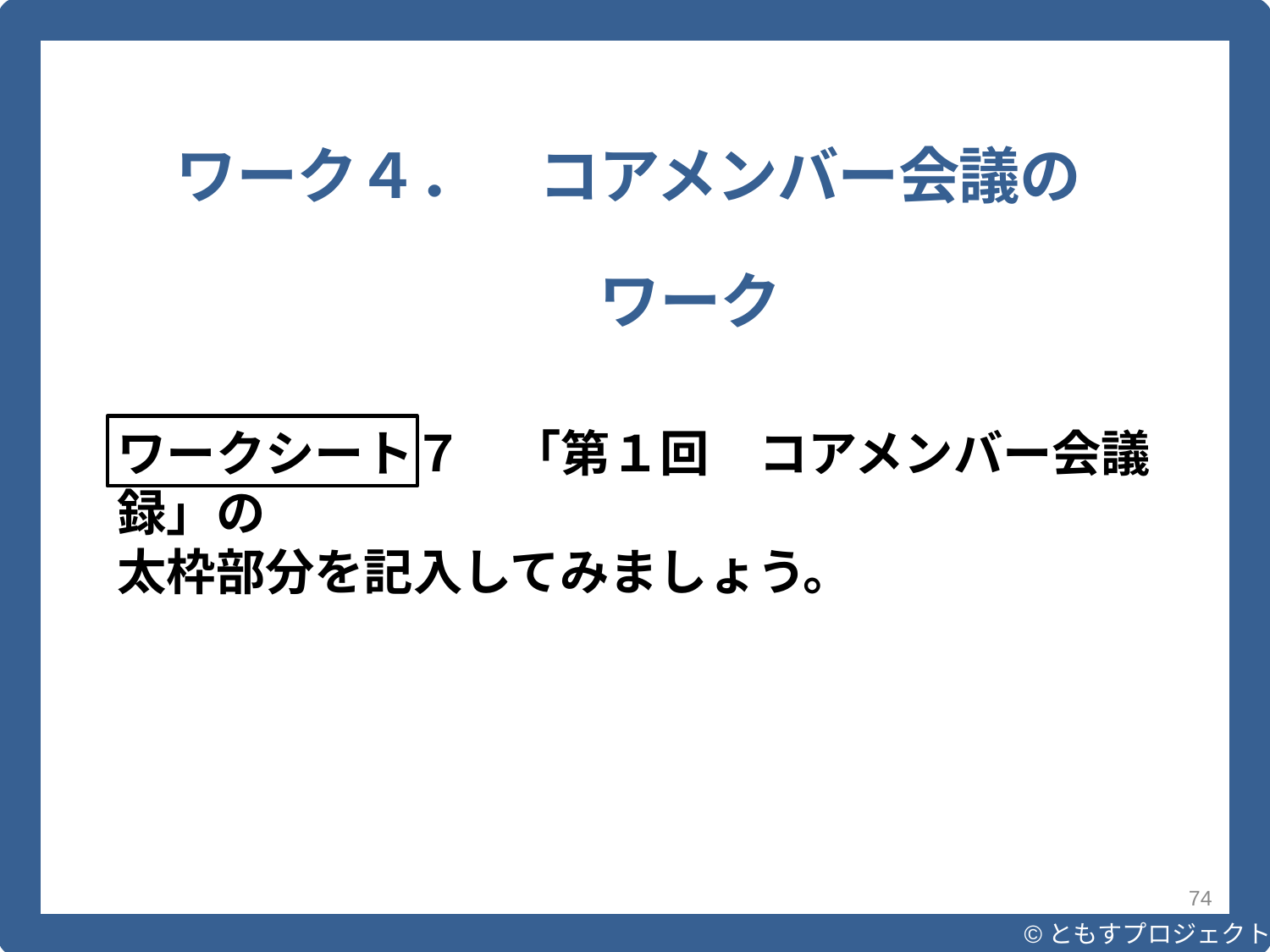

©ともすプロジェクト
ワーク４．　コアメンバー会議の
　　　　　　　ワーク
ワークシート７　「第１回　コアメンバー会議録」の
太枠部分を記入してみましょう。

74
© i-advocacynet 2018